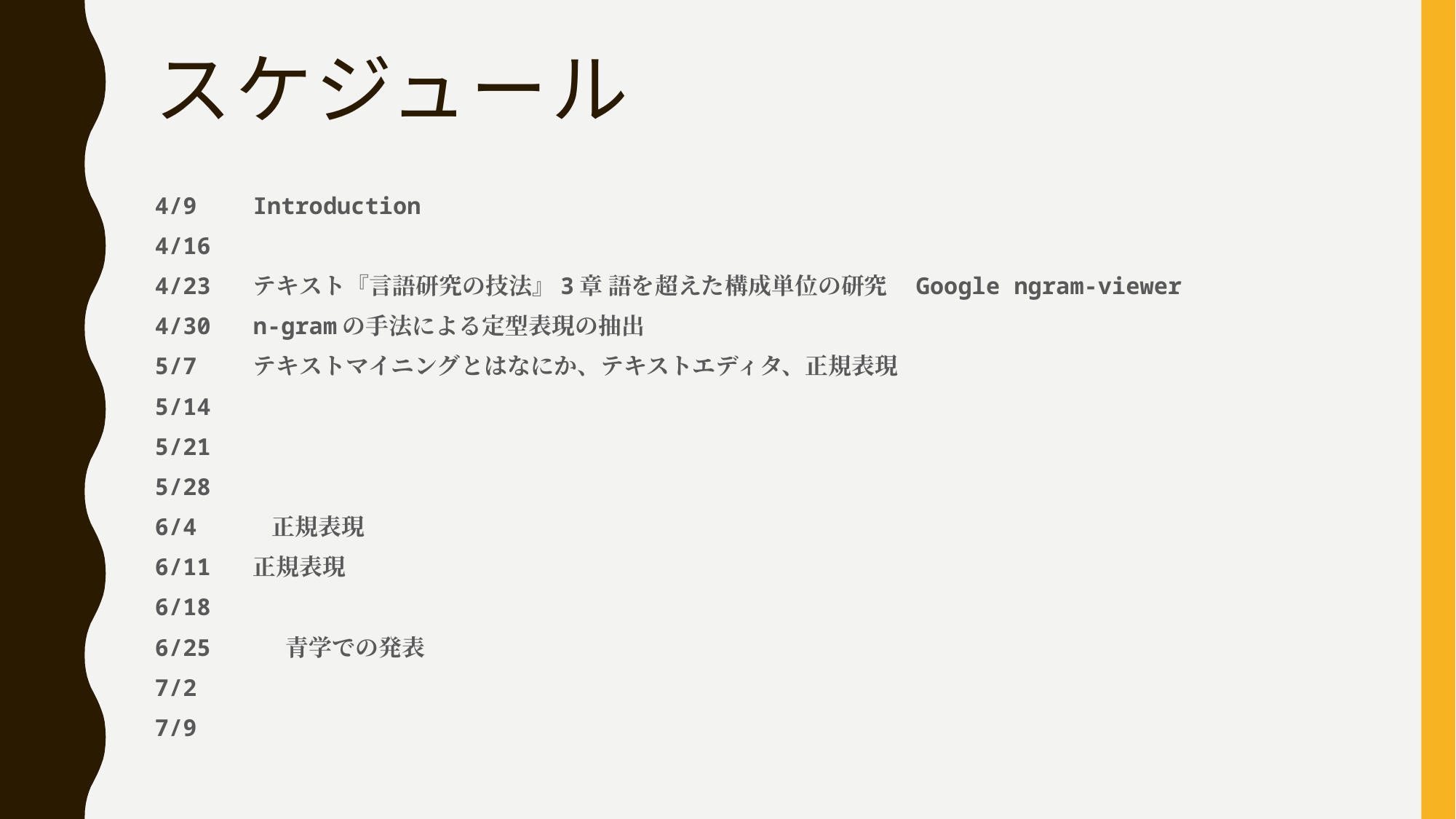

# スケジュール
4/9	Introduction
4/16
4/23　	テキスト『言語研究の技法』3章 語を超えた構成単位の研究　Google ngram-viewer
4/30	n-gramの手法による定型表現の抽出
5/7	テキストマイニングとはなにか、テキストエディタ、正規表現
5/14
5/21
5/28
6/4　　　正規表現
6/11	正規表現
6/18
6/25　　　青学での発表
7/2
7/9